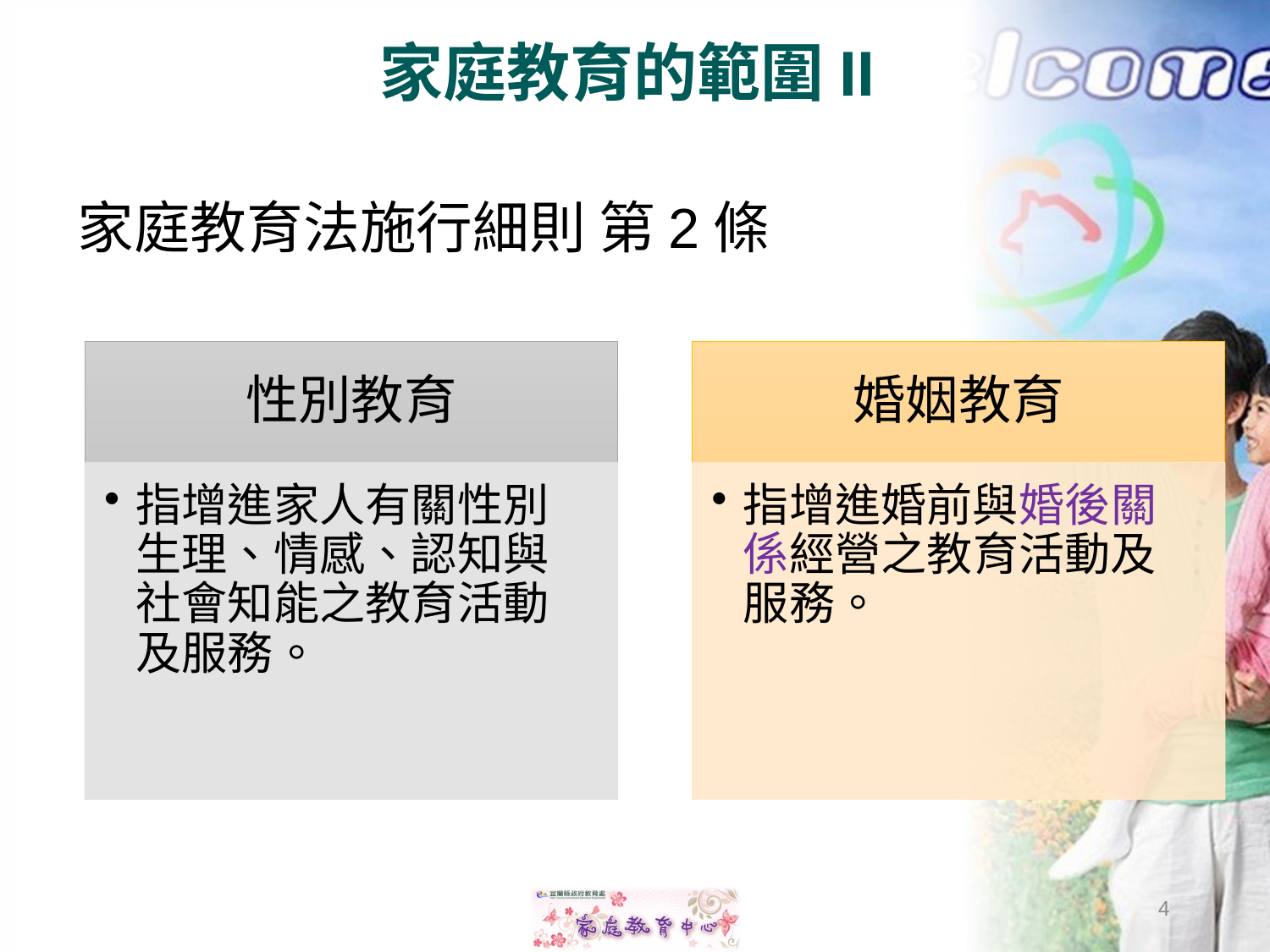

家庭教育的範圍II
家庭教育法施行細則 第2條
性別教育
指增進家人有關性別生理、情感、認知與社會知能之教育活動及服務。
婚姻教育
指增進婚前與婚後關係經營之教育活動及服務。
4